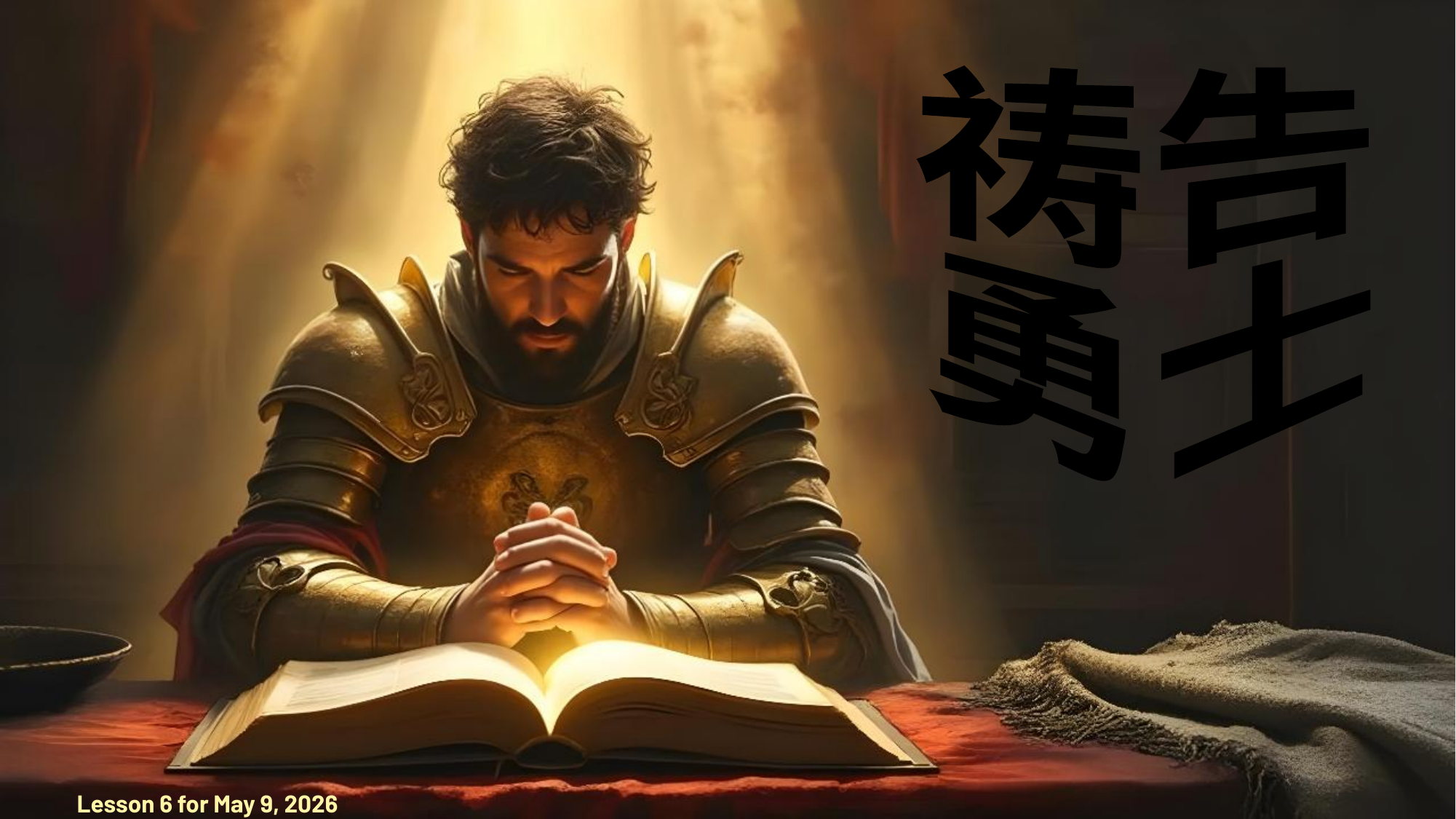

祷告
勇士
Lesson 6 for May 9, 2026